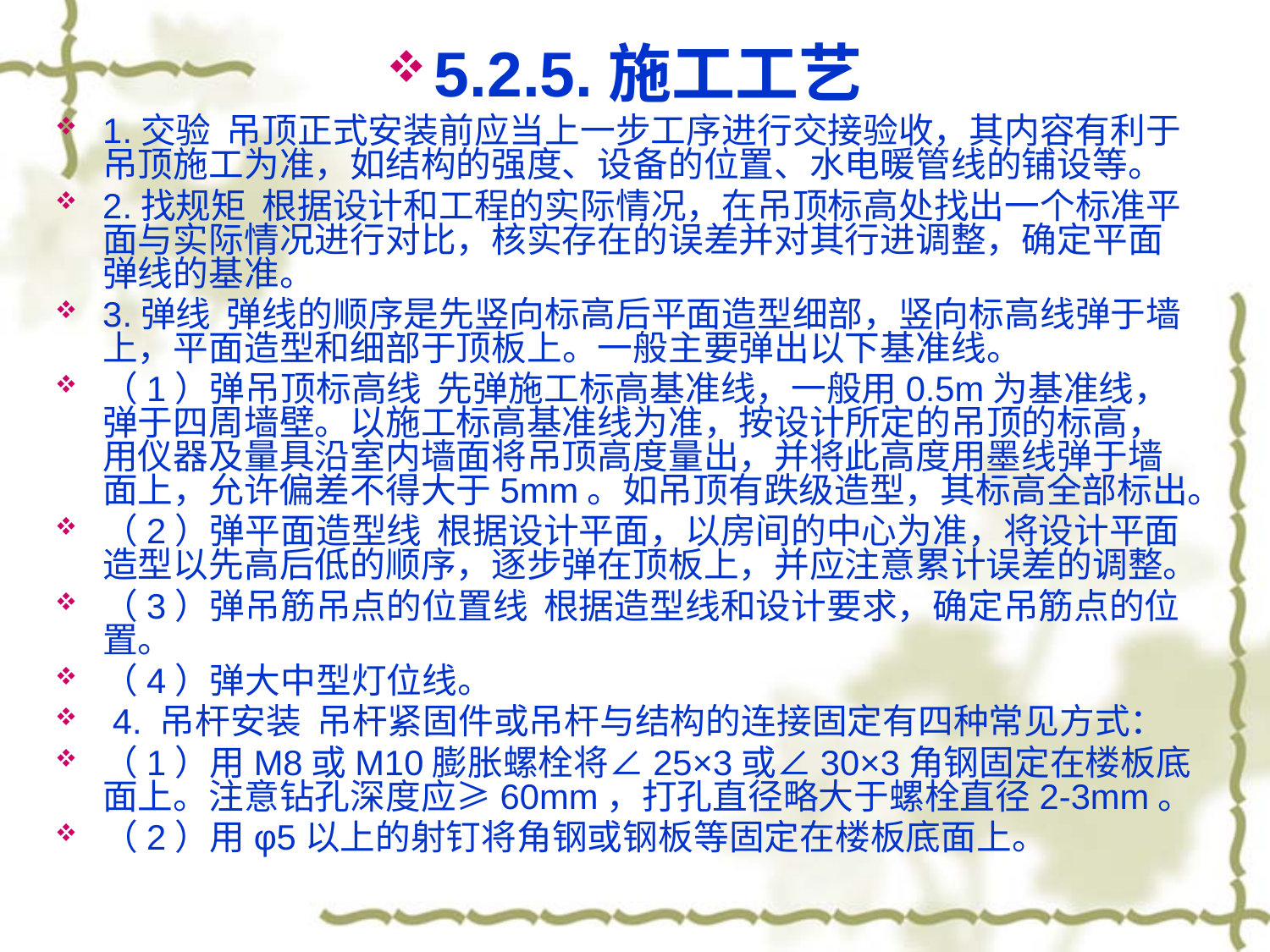

5.2.5.施工工艺
1.交验  吊顶正式安装前应当上一步工序进行交接验收，其内容有利于吊顶施工为准，如结构的强度、设备的位置、水电暖管线的铺设等。
2.找规矩  根据设计和工程的实际情况，在吊顶标高处找出一个标准平面与实际情况进行对比，核实存在的误差并对其行进调整，确定平面弹线的基准。
3.弹线  弹线的顺序是先竖向标高后平面造型细部，竖向标高线弹于墙上，平面造型和细部于顶板上。一般主要弹出以下基准线。
（1）弹吊顶标高线  先弹施工标高基准线，一般用0.5m为基准线，弹于四周墙壁。以施工标高基准线为准，按设计所定的吊顶的标高，用仪器及量具沿室内墙面将吊顶高度量出，并将此高度用墨线弹于墙面上，允许偏差不得大于5mm。如吊顶有跌级造型，其标高全部标出。
（2）弹平面造型线  根据设计平面，以房间的中心为准，将设计平面造型以先高后低的顺序，逐步弹在顶板上，并应注意累计误差的调整。
（3）弹吊筋吊点的位置线  根据造型线和设计要求，确定吊筋点的位置。
（4）弹大中型灯位线。
 4. 吊杆安装  吊杆紧固件或吊杆与结构的连接固定有四种常见方式：
（1）用M8或M10膨胀螺栓将∠25×3或∠30×3角钢固定在楼板底面上。注意钻孔深度应≥60mm，打孔直径略大于螺栓直径2-3mm。
（2）用φ5以上的射钉将角钢或钢板等固定在楼板底面上。